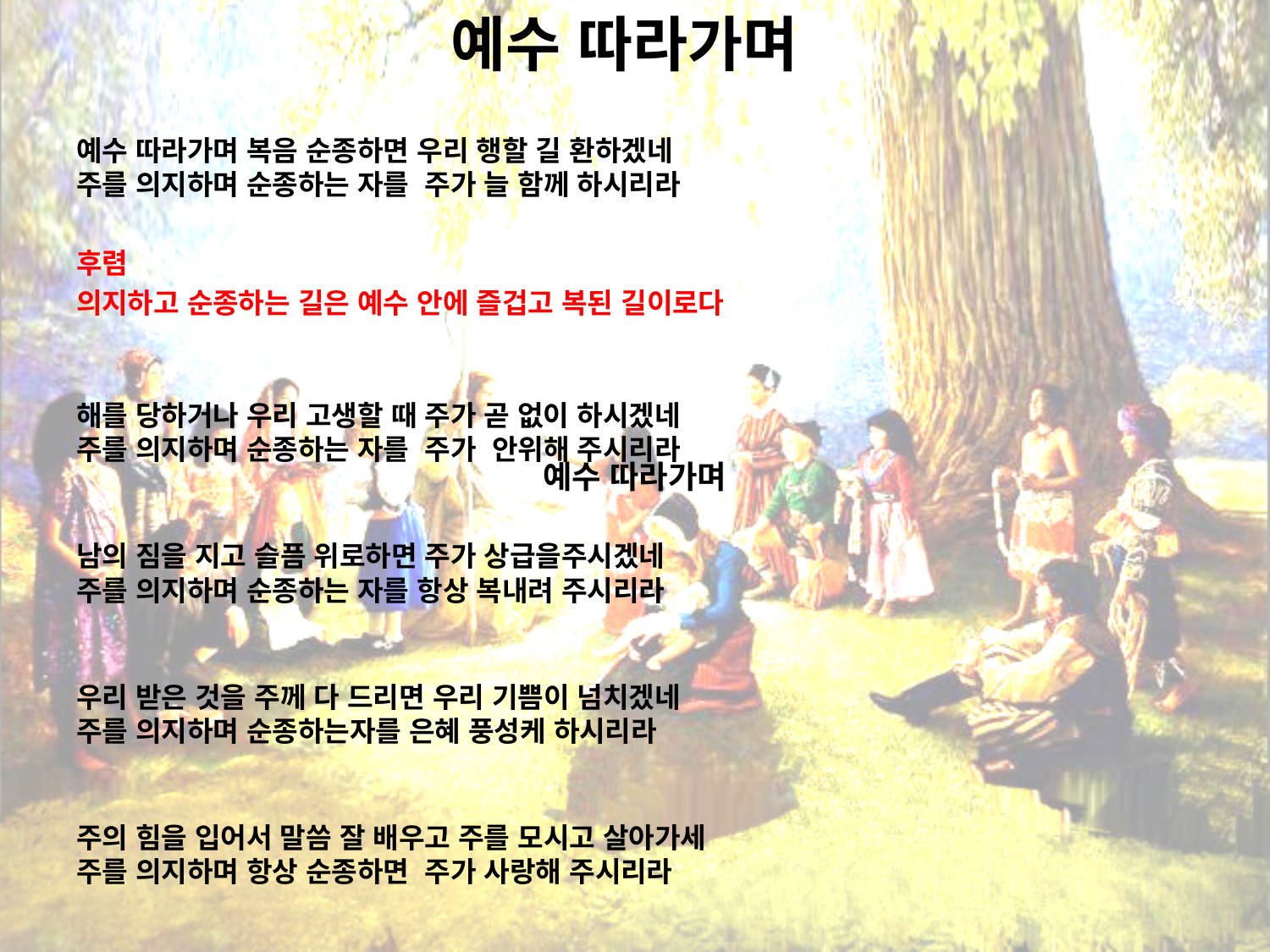

# 예수 따라가며
예수 따라가며 복음 순종하면 우리 행할 길 환하겠네
주를 의지하며 순종하는 자를  주가 늘 함께 하시리라

후렴
의지하고 순종하는 길은 예수 안에 즐겁고 복된 길이로다

해를 당하거나 우리 고생할 때 주가 곧 없이 하시겠네
주를 의지하며 순종하는 자를  주가  안위해 주시리라
남의 짐을 지고 슬픔 위로하면 주가 상급을주시겠네                주를 의지하며 순종하는 자를 항상 복내려 주시리라
우리 받은 것을 주께 다 드리면 우리 기쁨이 넘치겠네               주를 의지하며 순종하는자를 은혜 풍성케 하시리라
주의 힘을 입어서 말씀 잘 배우고 주를 모시고 살아가세
주를 의지하며 항상 순종하면  주가 사랑해 주시리라
예수 따라가며